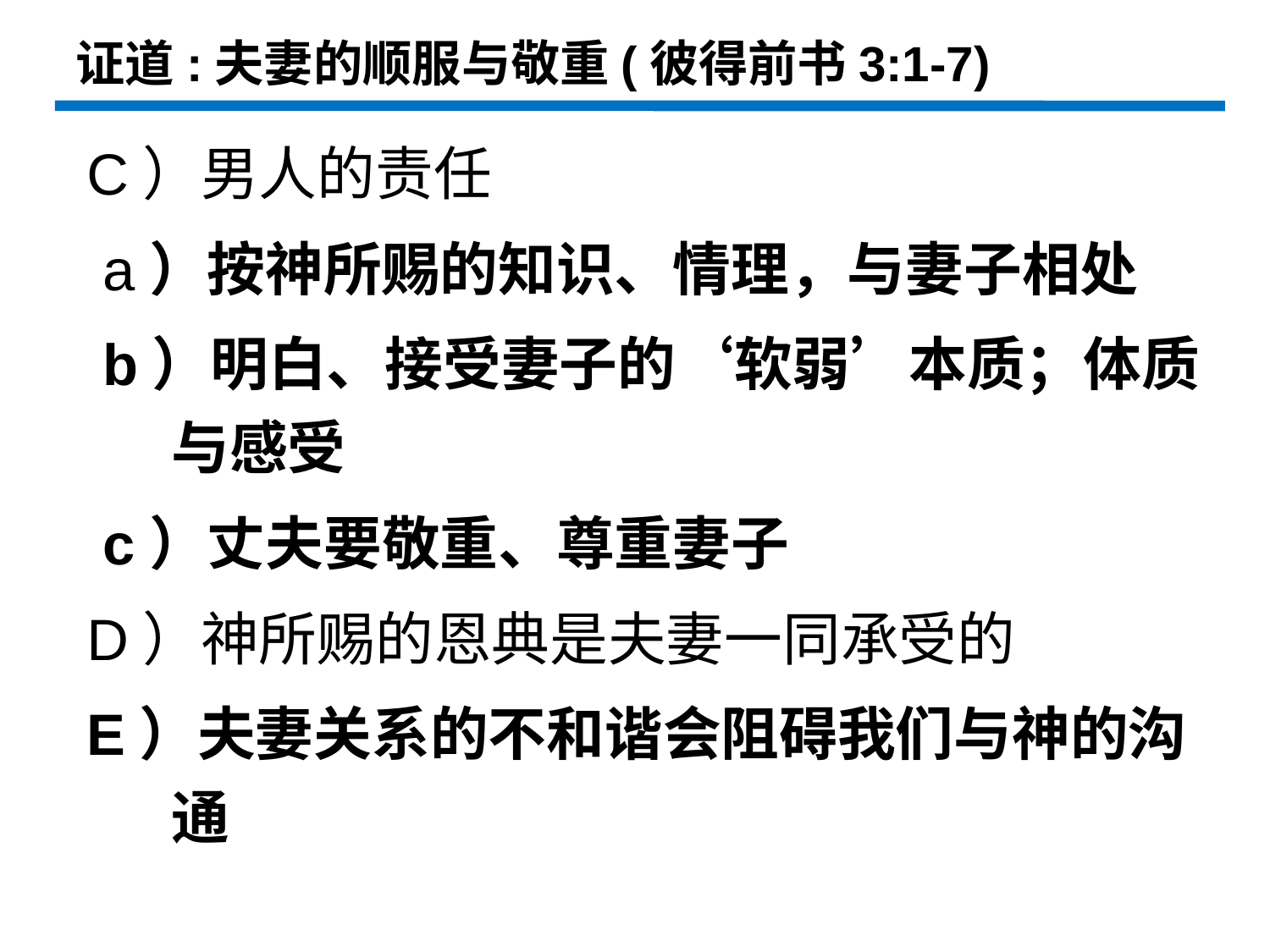

证道:夫妻的顺服与敬重(彼得前书3:1-7)

C）男人的责任
 a）按神所赐的知识、情理，与妻子相处
 b）明白、接受妻子的‘软弱’本质；体质与感受
 c）丈夫要敬重、尊重妻子
D）神所赐的恩典是夫妻一同承受的
E）夫妻关系的不和谐会阻碍我们与神的沟通